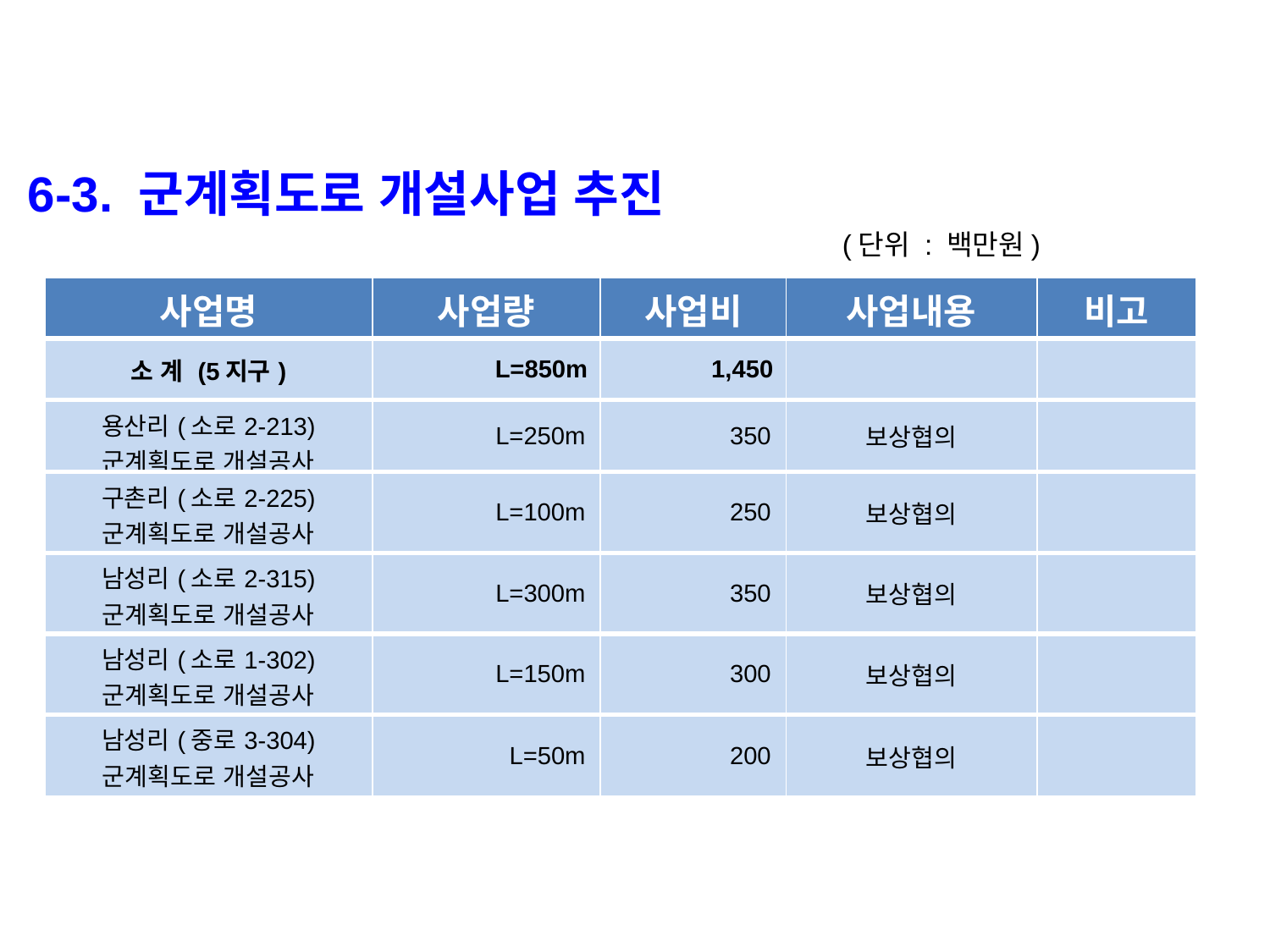

6-3. 군계획도로 개설사업 추진
                                                                                                        (단위 : 백만원)
| 사업명 | 사업량 | 사업비 | 사업내용 | 비고 |
| --- | --- | --- | --- | --- |
| 소 계 (5지구) | L=850m | 1,450 |  |  |
| 용산리(소로2-213) 군계획도로 개설공사 | L=250m | 350 | 보상협의 |  |
| 구촌리(소로2-225) 군계획도로 개설공사 | L=100m | 250 | 보상협의 |  |
| 남성리(소로2-315) 군계획도로 개설공사 | L=300m | 350 | 보상협의 |  |
| 남성리(소로1-302) 군계획도로 개설공사 | L=150m | 300 | 보상협의 |  |
| 남성리(중로3-304) 군계획도로 개설공사 | L=50m | 200 | 보상협의 |  |